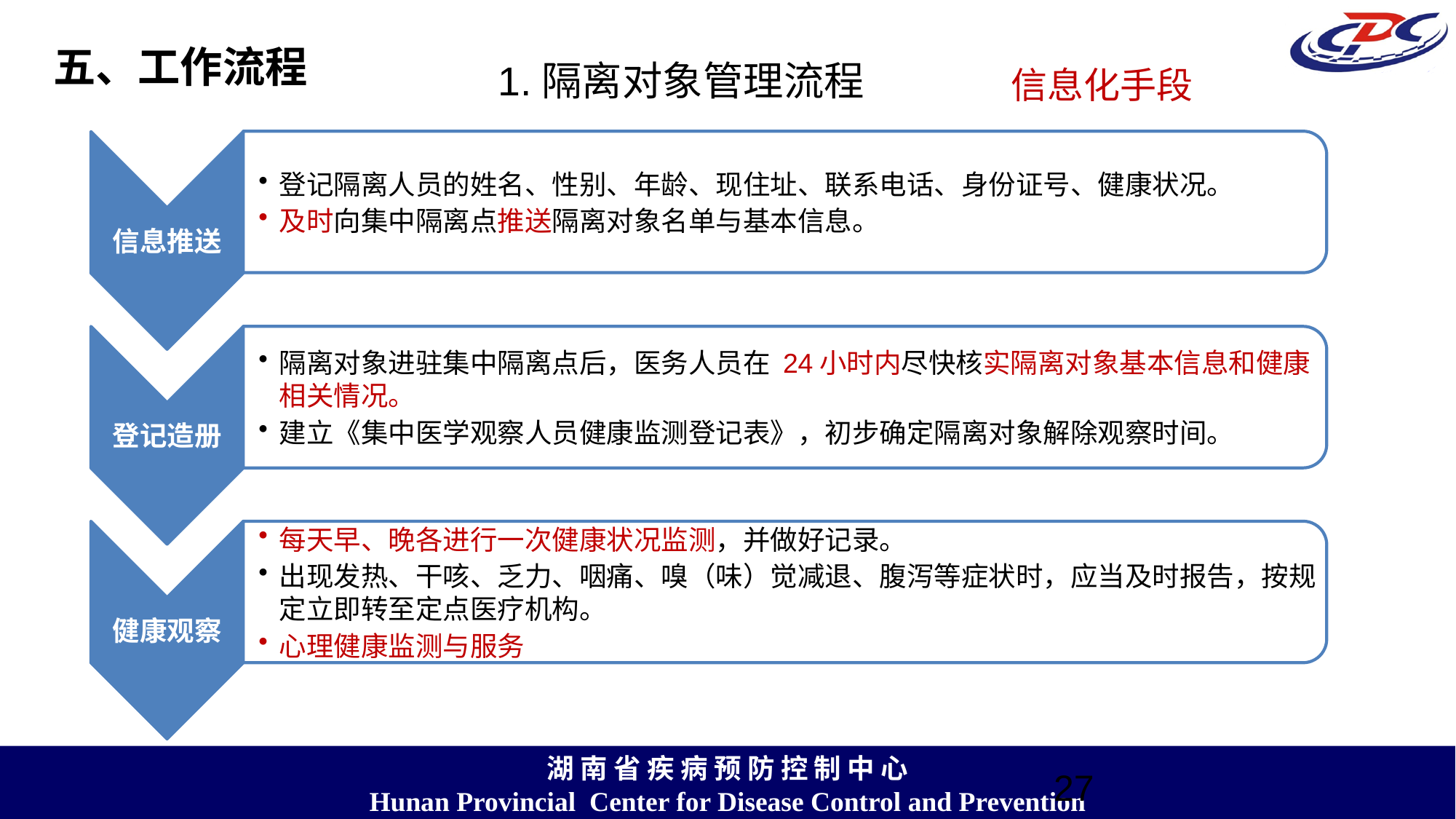

# 1.隔离对象管理流程
五、工作流程
信息化手段
信息推送
登记隔离人员的姓名、性别、年龄、现住址、联系电话、身份证号、健康状况。
及时向集中隔离点推送隔离对象名单与基本信息。
登记造册
隔离对象进驻集中隔离点后，医务人员在 24小时内尽快核实隔离对象基本信息和健康相关情况。
建立《集中医学观察人员健康监测登记表》，初步确定隔离对象解除观察时间。
健康观察
每天早、晚各进行一次健康状况监测，并做好记录。
出现发热、干咳、乏力、咽痛、嗅（味）觉减退、腹泻等症状时，应当及时报告，按规定立即转至定点医疗机构。
心理健康监测与服务
27